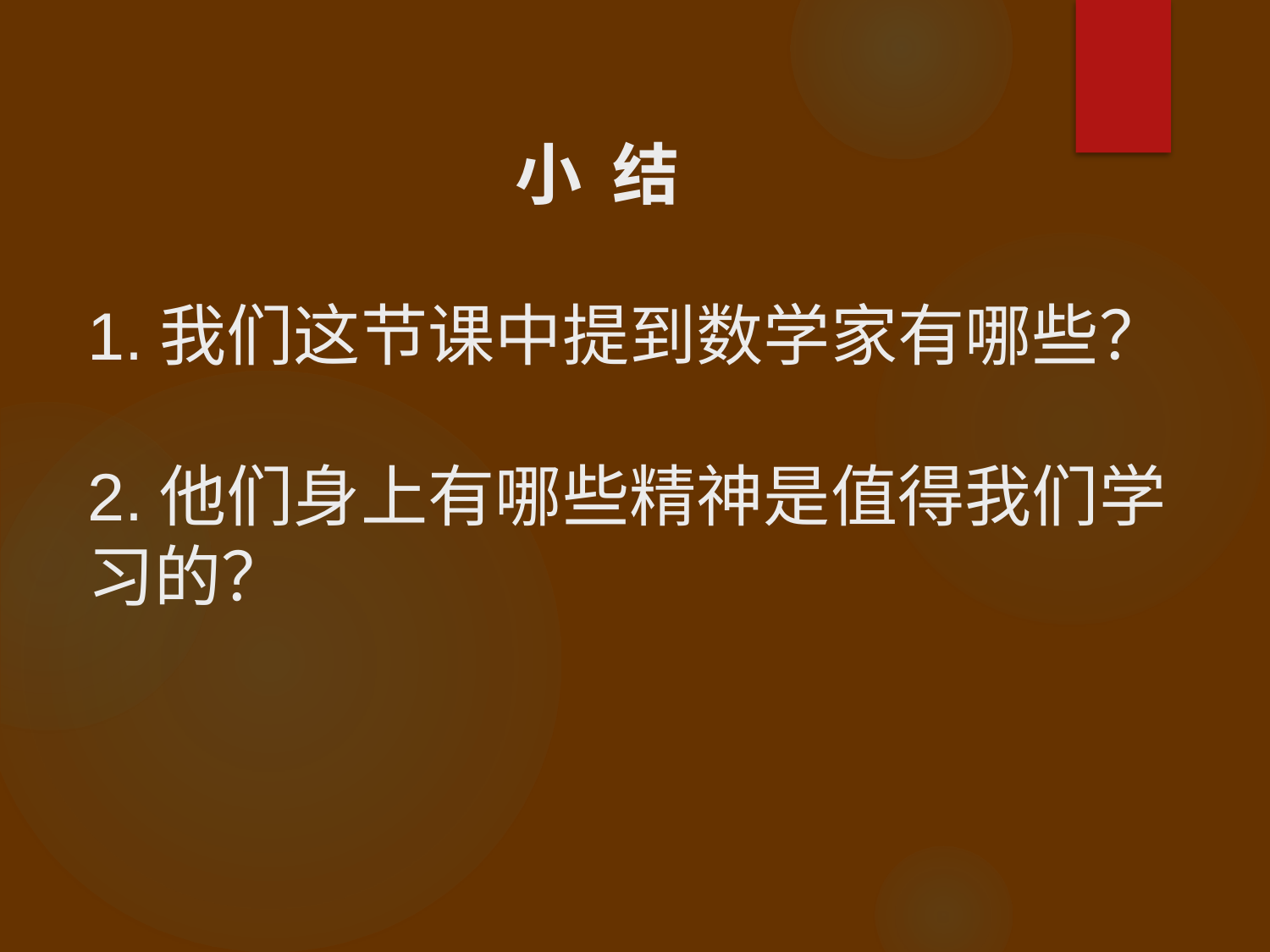

小  结
1.我们这节课中提到数学家有哪些？
2.他们身上有哪些精神是值得我们学 习的？